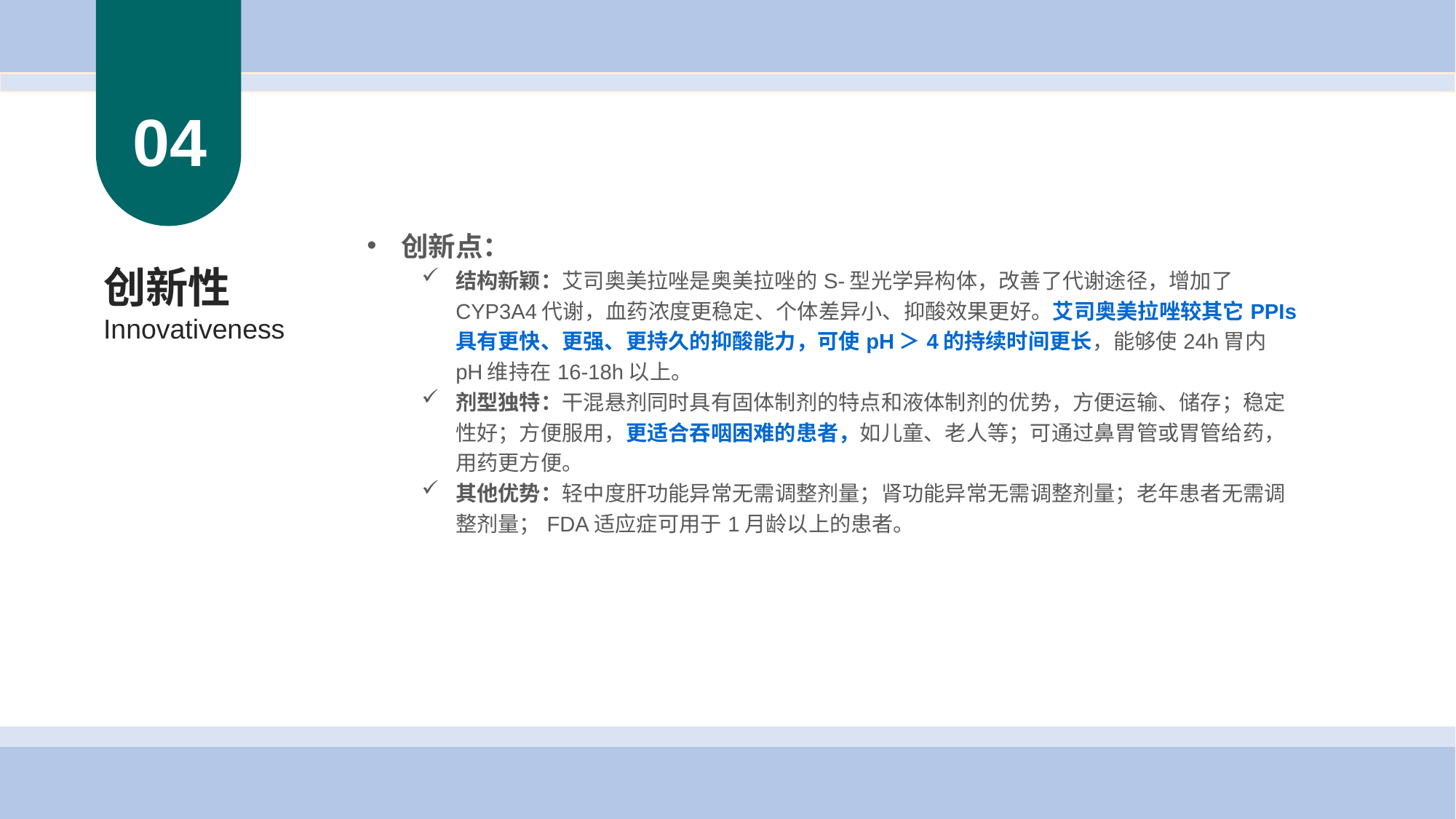

04
| 创新点： 结构新颖：艾司奥美拉唑是奥美拉唑的S-型光学异构体，改善了代谢途径，增加了CYP3A4代谢，血药浓度更稳定、个体差异小、抑酸效果更好。艾司奥美拉唑较其它PPIs具有更快、更强、更持久的抑酸能力，可使pH＞4的持续时间更长，能够使24h胃内pH维持在16-18h以上。 剂型独特：干混悬剂同时具有固体制剂的特点和液体制剂的优势，方便运输、储存；稳定性好；方便服用，更适合吞咽困难的患者，如儿童、老人等；可通过鼻胃管或胃管给药，用药更方便。 其他优势：轻中度肝功能异常无需调整剂量；肾功能异常无需调整剂量；老年患者无需调整剂量；FDA适应症可用于1月龄以上的患者。 |
| --- |
创新性
Innovativeness
9